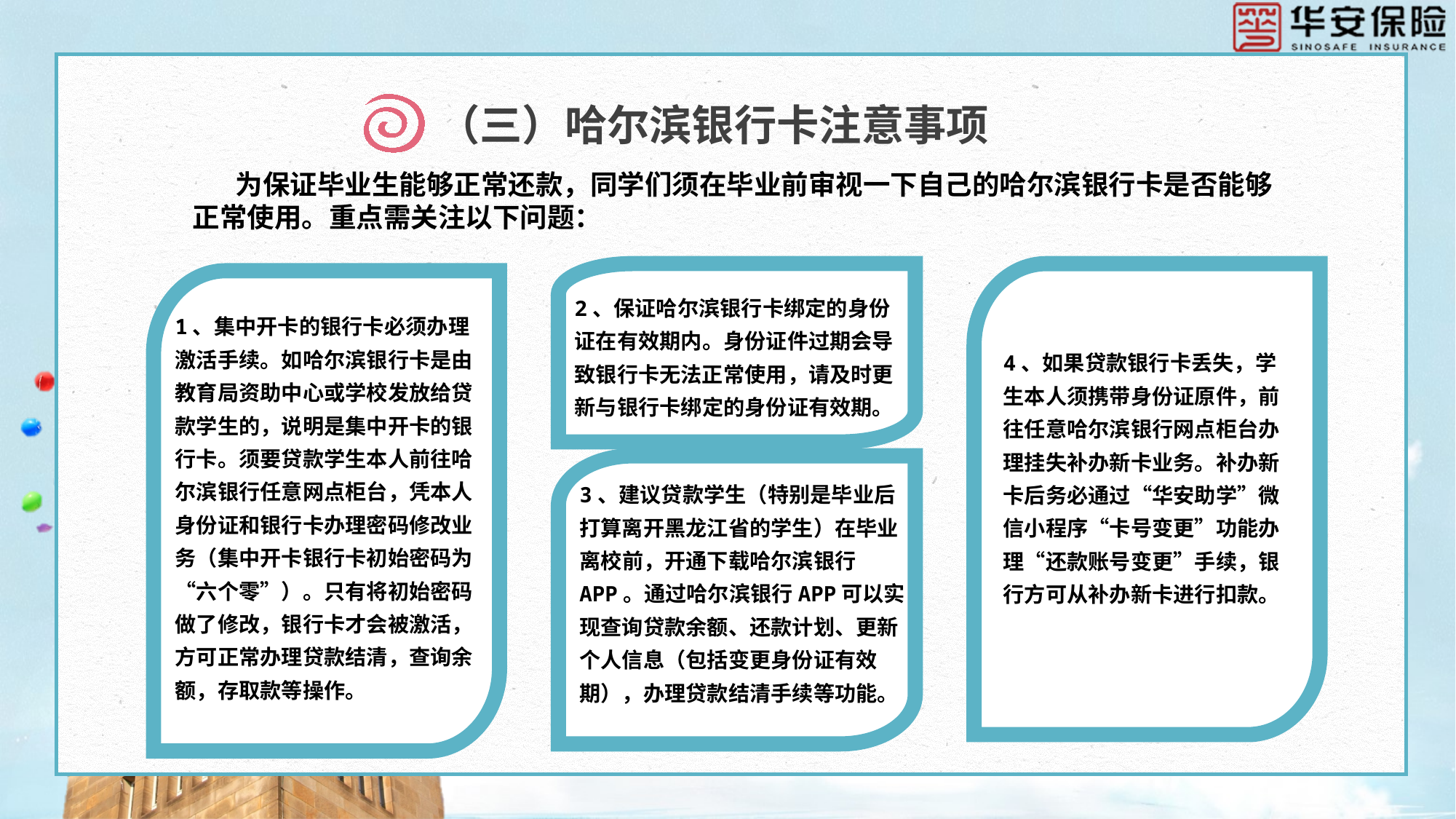

（三）哈尔滨银行卡注意事项

为保证毕业生能够正常还款，同学们须在毕业前审视一下自己的哈尔滨银行卡是否能够正常使用。重点需关注以下问题：

2、保证哈尔滨银行卡绑定的身份证在有效期内。身份证件过期会导致银行卡无法正常使用，请及时更新与银行卡绑定的身份证有效期。
1、集中开卡的银行卡必须办理激活手续。如哈尔滨银行卡是由教育局资助中心或学校发放给贷款学生的，说明是集中开卡的银行卡。须要贷款学生本人前往哈尔滨银行任意网点柜台，凭本人身份证和银行卡办理密码修改业务（集中开卡银行卡初始密码为“六个零”）。只有将初始密码做了修改，银行卡才会被激活，方可正常办理贷款结清，查询余额，存取款等操作。
4、如果贷款银行卡丢失，学生本人须携带身份证原件，前往任意哈尔滨银行网点柜台办理挂失补办新卡业务。补办新卡后务必通过“华安助学”微信小程序“卡号变更”功能办理“还款账号变更”手续，银行方可从补办新卡进行扣款。

3、建议贷款学生（特别是毕业后打算离开黑龙江省的学生）在毕业离校前，开通下载哈尔滨银行APP。通过哈尔滨银行APP可以实现查询贷款余额、还款计划、更新个人信息（包括变更身份证有效期），办理贷款结清手续等功能。